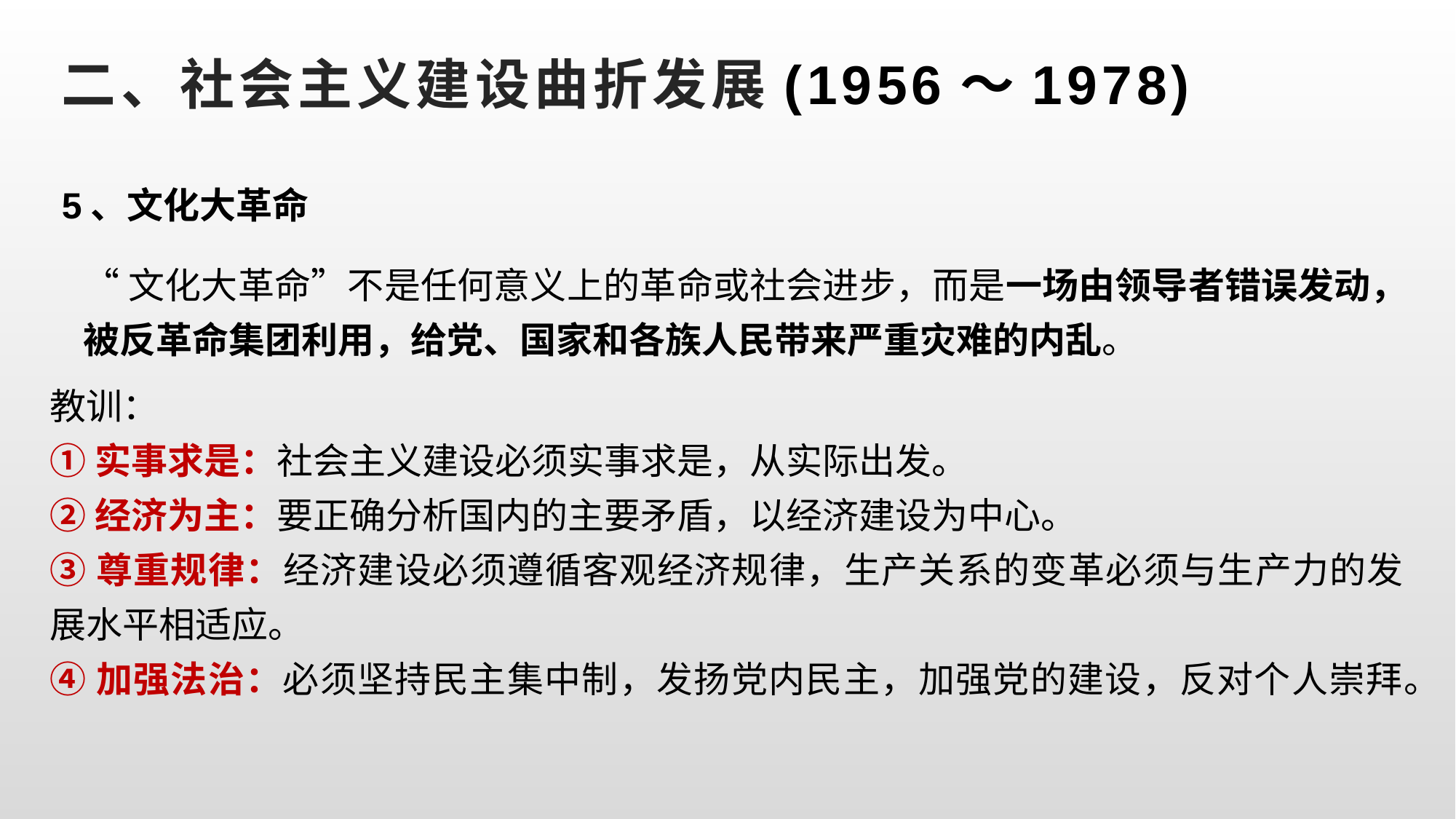

# 二、社会主义建设曲折发展(1956～1978)
5、文化大革命

“文化大革命”不是任何意义上的革命或社会进步，而是一场由领导者错误发动，被反革命集团利用，给党、国家和各族人民带来严重灾难的内乱。
教训：
①实事求是：社会主义建设必须实事求是，从实际出发。
②经济为主：要正确分析国内的主要矛盾，以经济建设为中心。
③尊重规律：经济建设必须遵循客观经济规律，生产关系的变革必须与生产力的发展水平相适应。
④加强法治：必须坚持民主集中制，发扬党内民主，加强党的建设，反对个人崇拜。